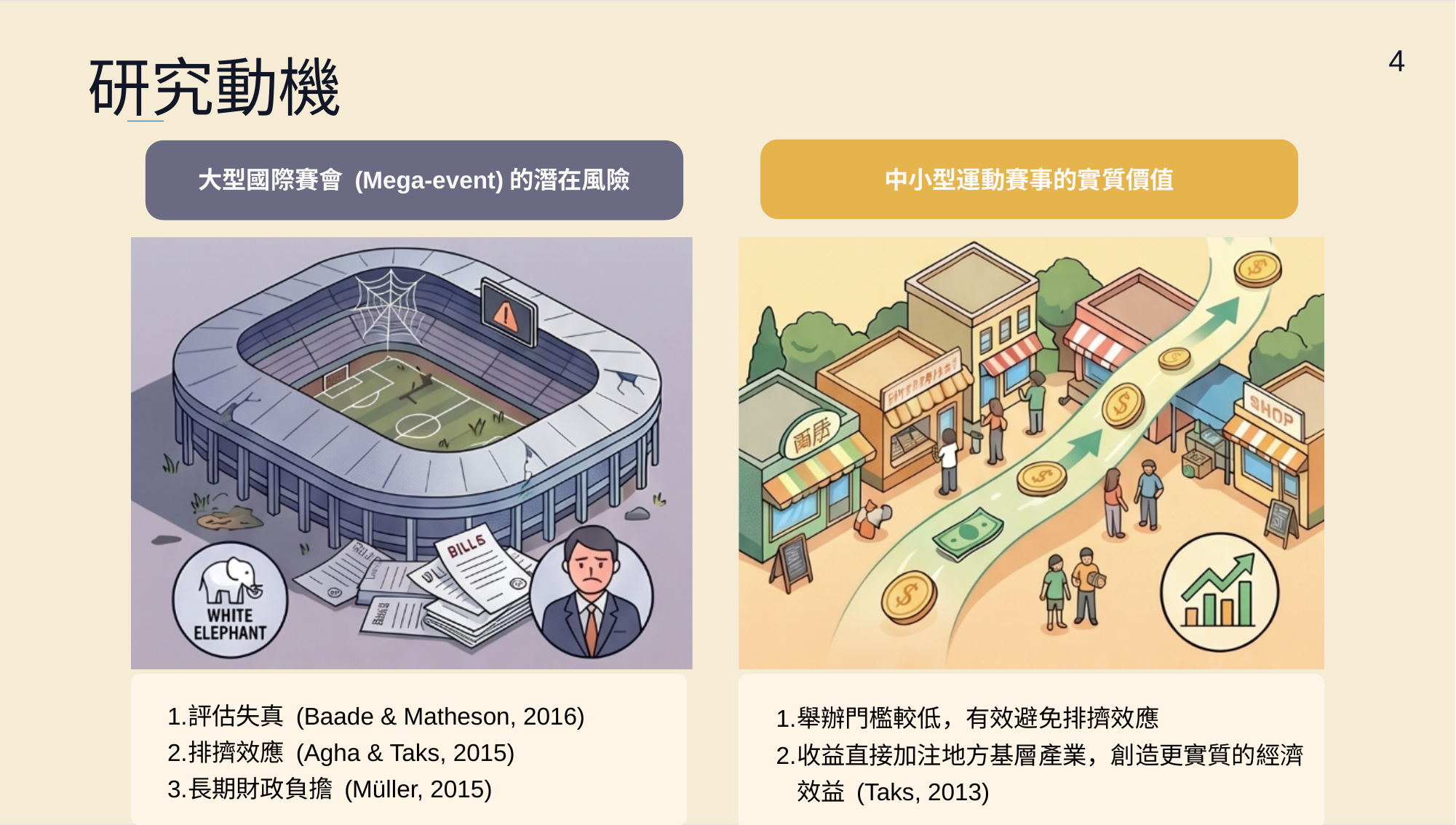

4
研究動機

中小型運動賽事的實質價值

大型國際賽會 (Mega-event)的潛在風險

0 9
/
0 1

評估失真 (Baade & Matheson, 2016)
排擠效應 (Agha & Taks, 2015)
長期財政負擔 (Müller, 2015)

舉辦門檻較低，有效避免排擠效應
收益直接加注地方基層產業，創造更實質的經濟效益 (Taks, 2013)